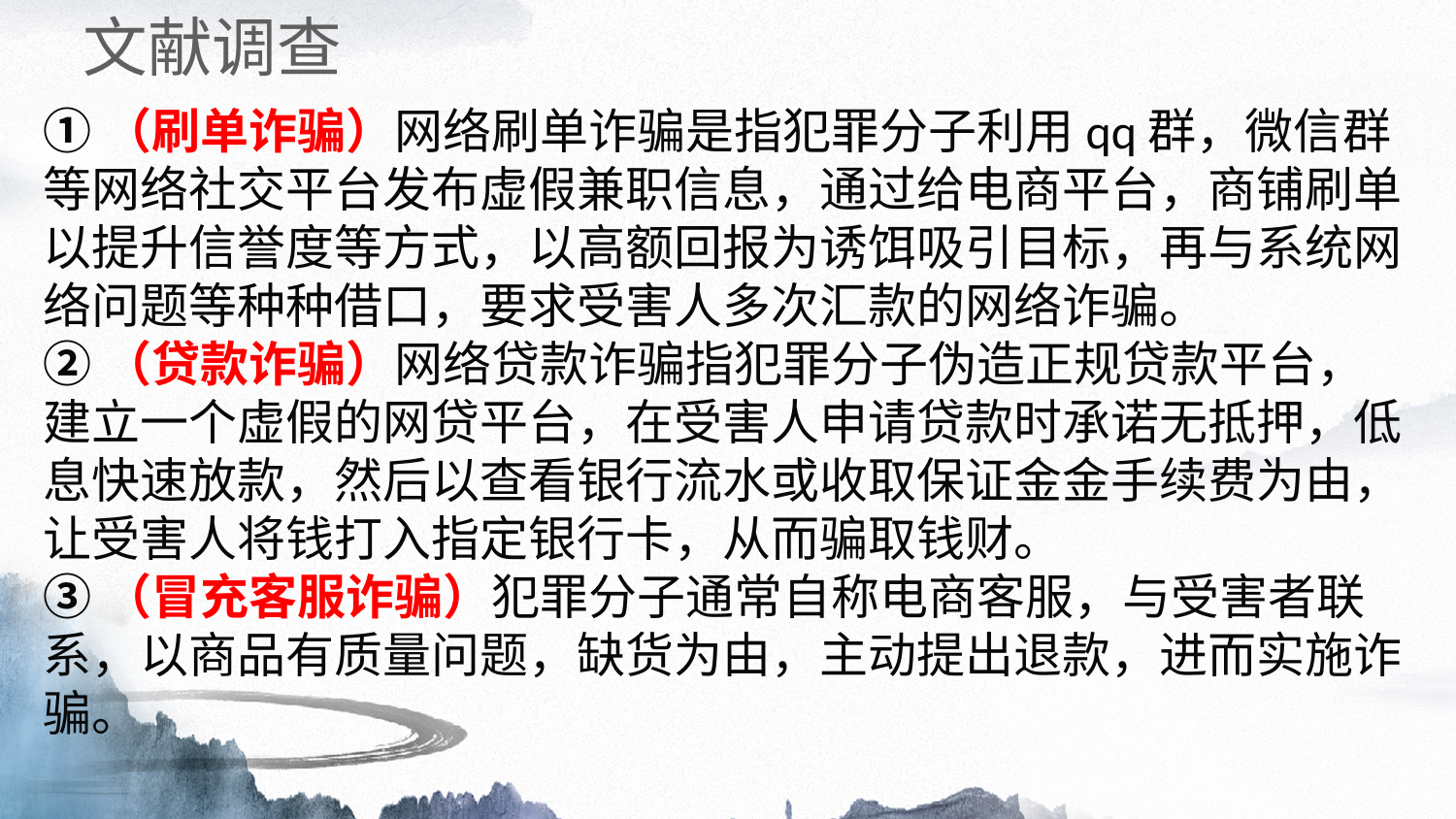

文献调查
①（刷单诈骗）网络刷单诈骗是指犯罪分子利用qq群，微信群等网络社交平台发布虚假兼职信息，通过给电商平台，商铺刷单以提升信誉度等方式，以高额回报为诱饵吸引目标，再与系统网络问题等种种借口，要求受害人多次汇款的网络诈骗。
②（贷款诈骗）网络贷款诈骗指犯罪分子伪造正规贷款平台，建立一个虚假的网贷平台，在受害人申请贷款时承诺无抵押，低息快速放款，然后以查看银行流水或收取保证金金手续费为由，让受害人将钱打入指定银行卡，从而骗取钱财。
③（冒充客服诈骗）犯罪分子通常自称电商客服，与受害者联系，以商品有质量问题，缺货为由，主动提出退款，进而实施诈骗。